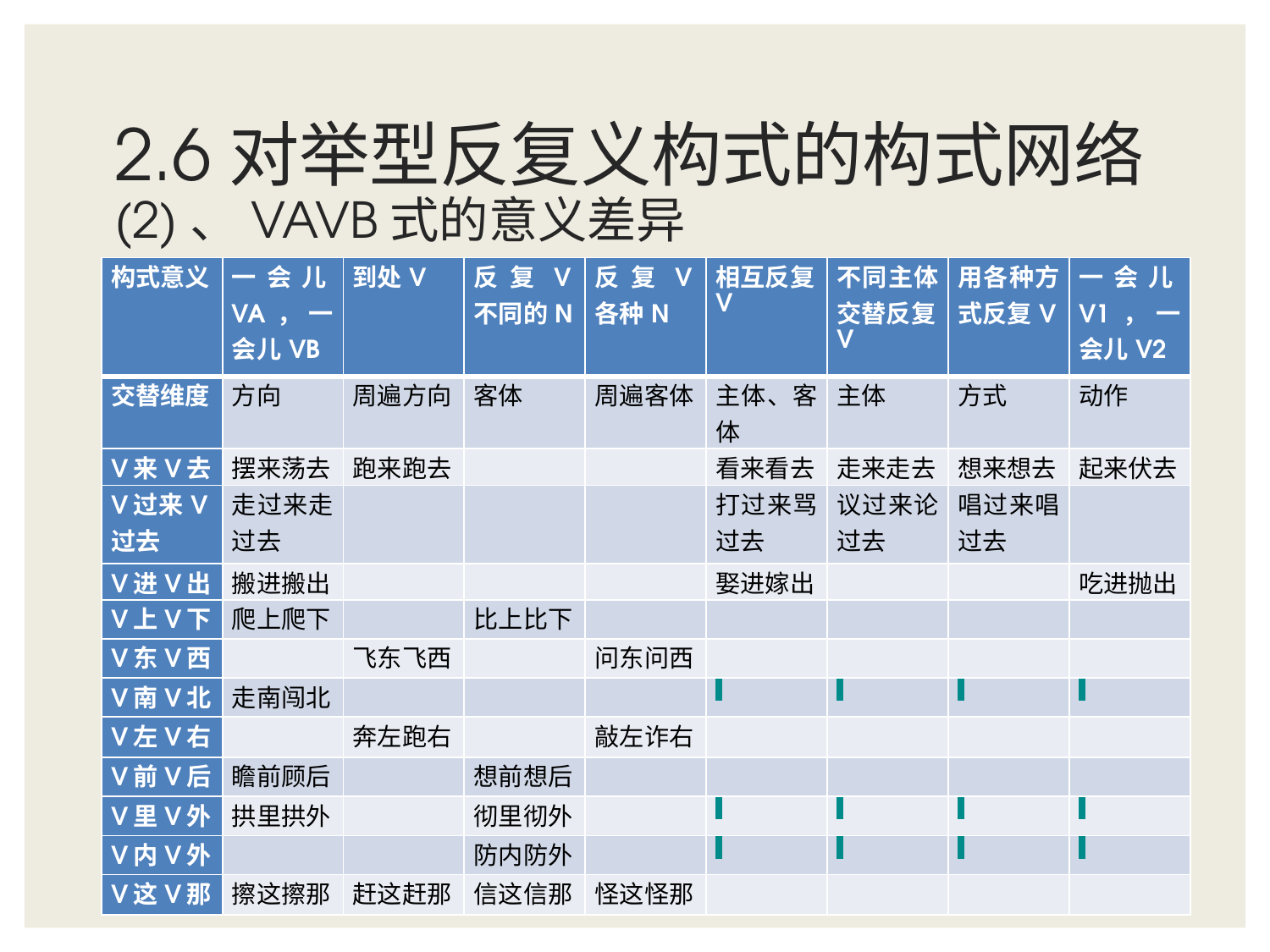

# 2.6对举型反复义构式的构式网络 (2)、VAVB式的意义差异
| 构式意义 | 一会儿VA，一会儿VB | 到处V | 反复V不同的N | 反复V各种N | 相互反复V | 不同主体交替反复V | 用各种方式反复V | 一会儿V1，一会儿V2 |
| --- | --- | --- | --- | --- | --- | --- | --- | --- |
| 交替维度 | 方向 | 周遍方向 | 客体 | 周遍客体 | 主体、客体 | 主体 | 方式 | 动作 |
| V来V去 | 摆来荡去 | 跑来跑去 |  |  | 看来看去 | 走来走去 | 想来想去 | 起来伏去 |
| V过来V过去 | 走过来走过去 |  |  |  | 打过来骂过去 | 议过来论过去 | 唱过来唱过去 |  |
| V进V出 | 搬进搬出 |  |  |  | 娶进嫁出 |  |  | 吃进抛出 |
| V上V下 | 爬上爬下 |  | 比上比下 |  |  |  |  |  |
| V东V西 |  | 飞东飞西 |  | 问东问西 |  |  |  |  |
| V南V北 | 走南闯北 |  |  |  |  |  |  |  |
| V左V右 |  | 奔左跑右 |  | 敲左诈右 |  |  |  |  |
| V前V后 | 瞻前顾后 |  | 想前想后 |  |  |  |  |  |
| V里V外 | 拱里拱外 |  | 彻里彻外 |  |  |  |  |  |
| V内V外 |  |  | 防内防外 |  |  |  |  |  |
| V这V那 | 擦这擦那 | 赶这赶那 | 信这信那 | 怪这怪那 |  |  |  |  |